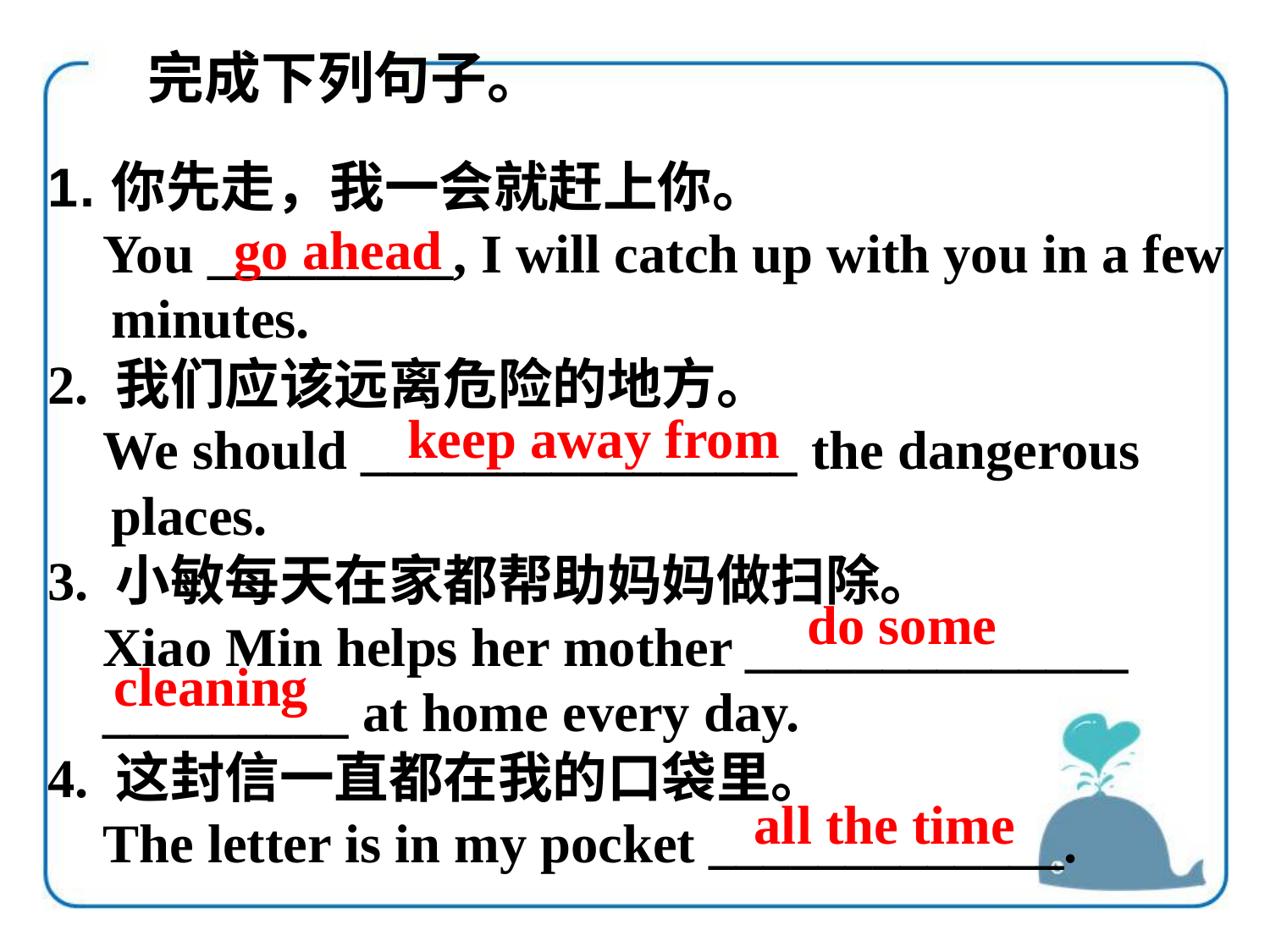

完成下列句子。
你先走，我一会就赶上你。
    You _________, I will catch up with you in a few minutes.
2. 我们应该远离危险的地方。
    We should ________________ the dangerous places.
3. 小敏每天在家都帮助妈妈做扫除。
    Xiao Min helps her mother ______________
    _________ at home every day.
4. 这封信一直都在我的口袋里。
    The letter is in my pocket _____________.
go ahead
keep away from
do some
cleaning
all the time